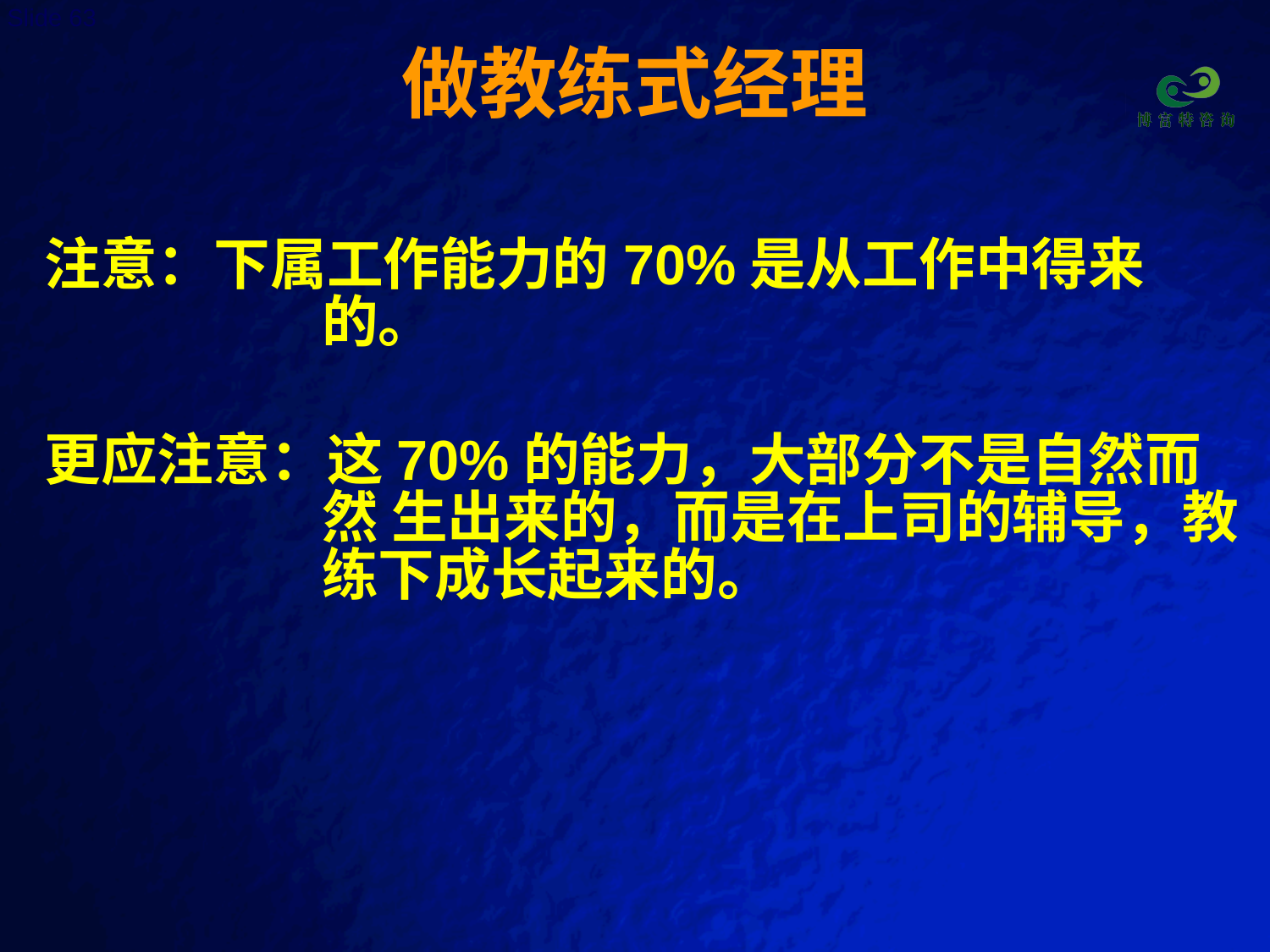

# 做教练式经理
注意：下属工作能力的70%是从工作中得来的。

更应注意：这70%的能力，大部分不是自然而然 生出来的，而是在上司的辅导，教练下成长起来的。